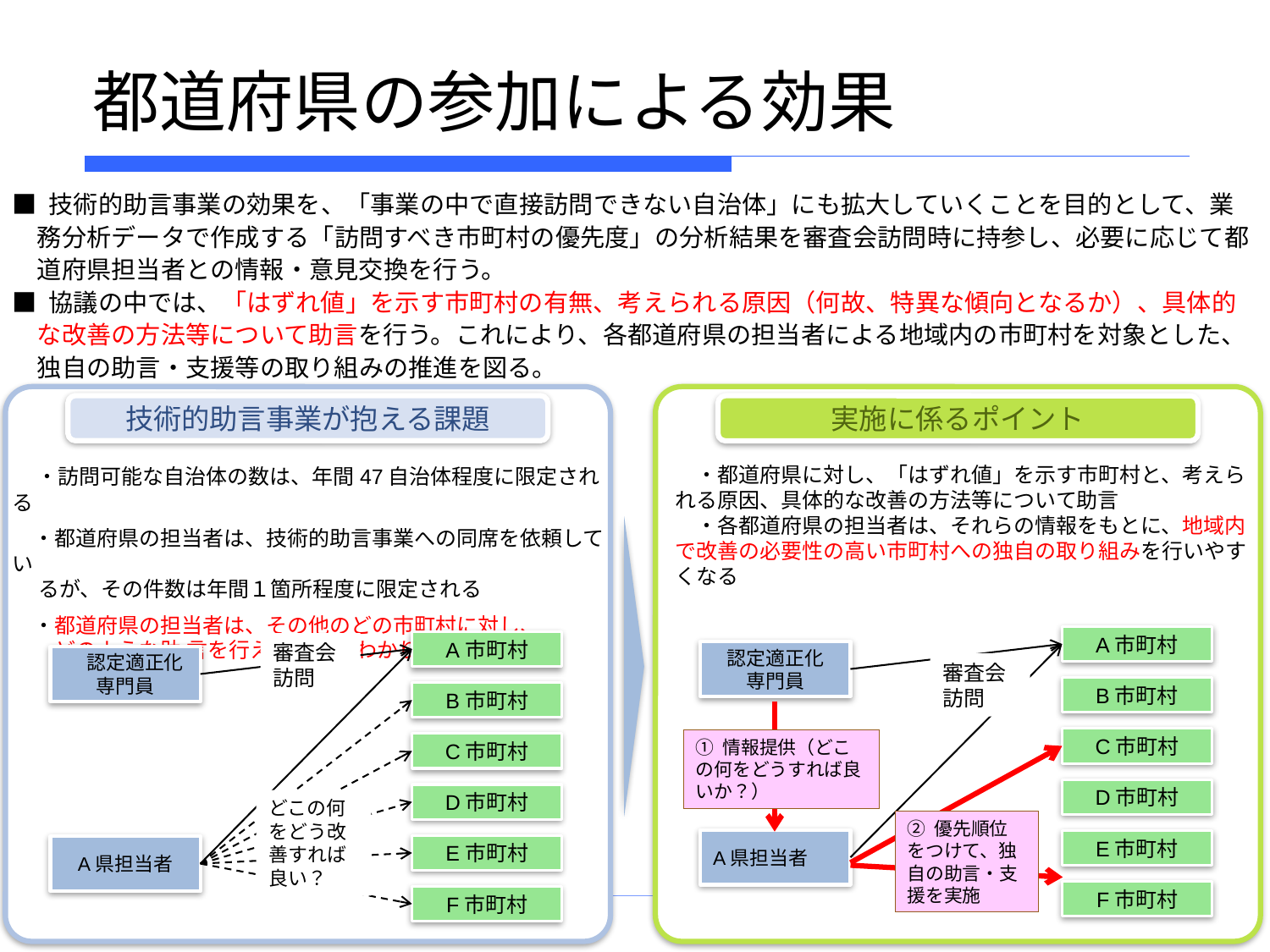

# 都道府県の参加による効果
■ 技術的助言事業の効果を、「事業の中で直接訪問できない自治体」にも拡大していくことを目的として、業務分析データで作成する「訪問すべき市町村の優先度」の分析結果を審査会訪問時に持参し、必要に応じて都道府県担当者との情報・意見交換を行う。
■ 協議の中では、「はずれ値」を示す市町村の有無、考えられる原因（何故、特異な傾向となるか）、具体的な改善の方法等について助言を行う。これにより、各都道府県の担当者による地域内の市町村を対象とした、独自の助言・支援等の取り組みの推進を図る。

技術的助言事業が抱える課題
実施に係るポイント

　・訪問可能な自治体の数は、年間47自治体程度に限定される
　・都道府県の担当者は、技術的助言事業への同席を依頼してい
　 るが、その件数は年間１箇所程度に限定される
　・都道府県の担当者は、その他のどの市町村に対し、
　　どのような助 言を行えばよいかわかりにくい。

　・都道府県に対し、「はずれ値」を示す市町村と、考えられる原因、具体的な改善の方法等について助言
　・各都道府県の担当者は、それらの情報をもとに、地域内で改善の必要性の高い市町村への独自の取り組みを行いやすくなる

A市町村
A市町村
審査会
訪問
認定適正化
専門員
　認定適正化専門員
審査会
訪問

B市町村
B市町村
C市町村
① 情報提供（どこの何をどうすれば良いか？）
C市町村
D市町村
D市町村
どこの何をどう改善すれば良い？
② 優先順位をつけて、独自の助言・支援を実施
A県担当者
E市町村
E市町村
A県担当者
F市町村
F市町村